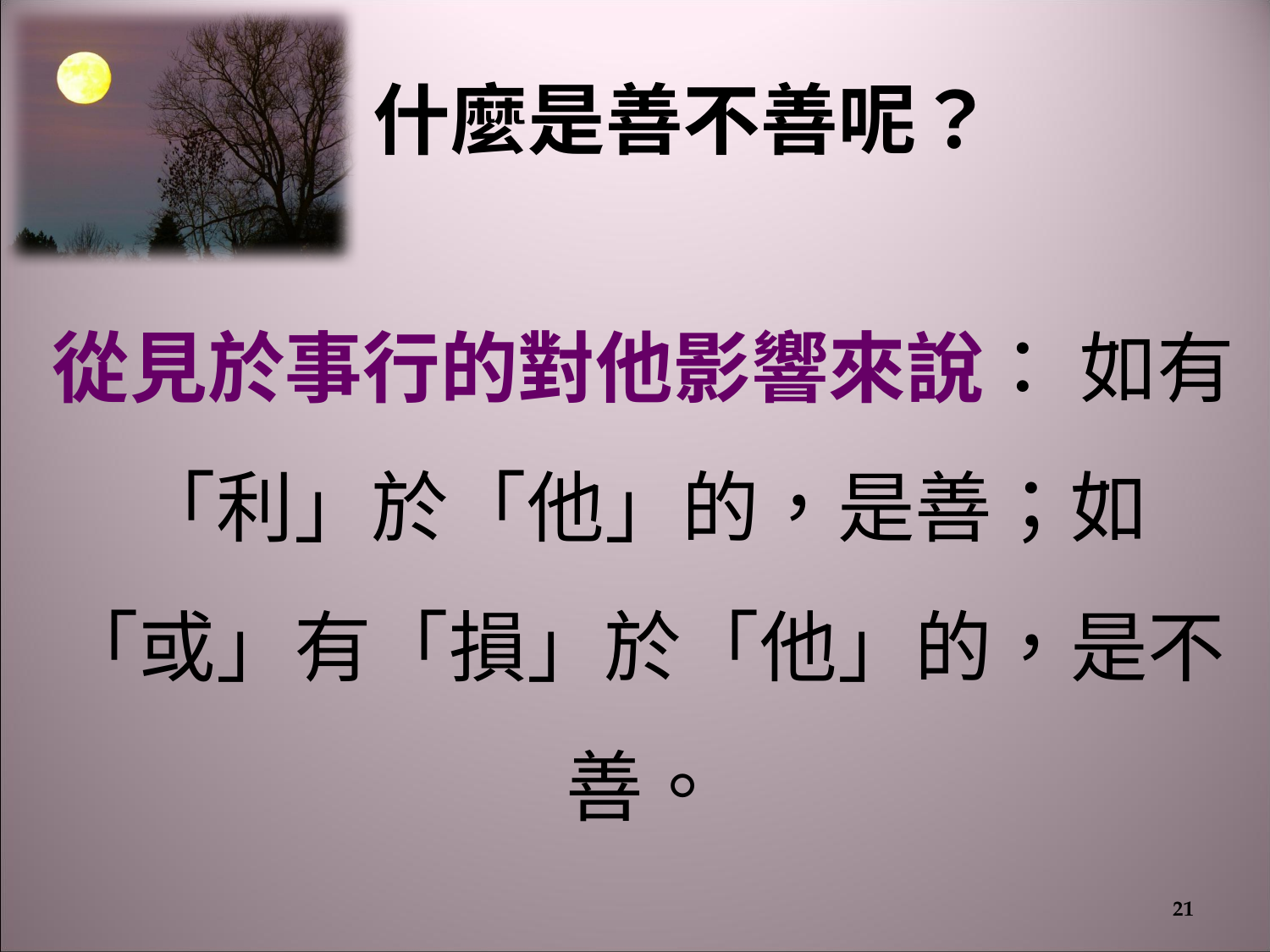

# 什麼是善不善呢？
從見於事行的對他影響來說： 如有「利」於「他」的，是善；如「或」有「損」於「他」的，是不善。
21